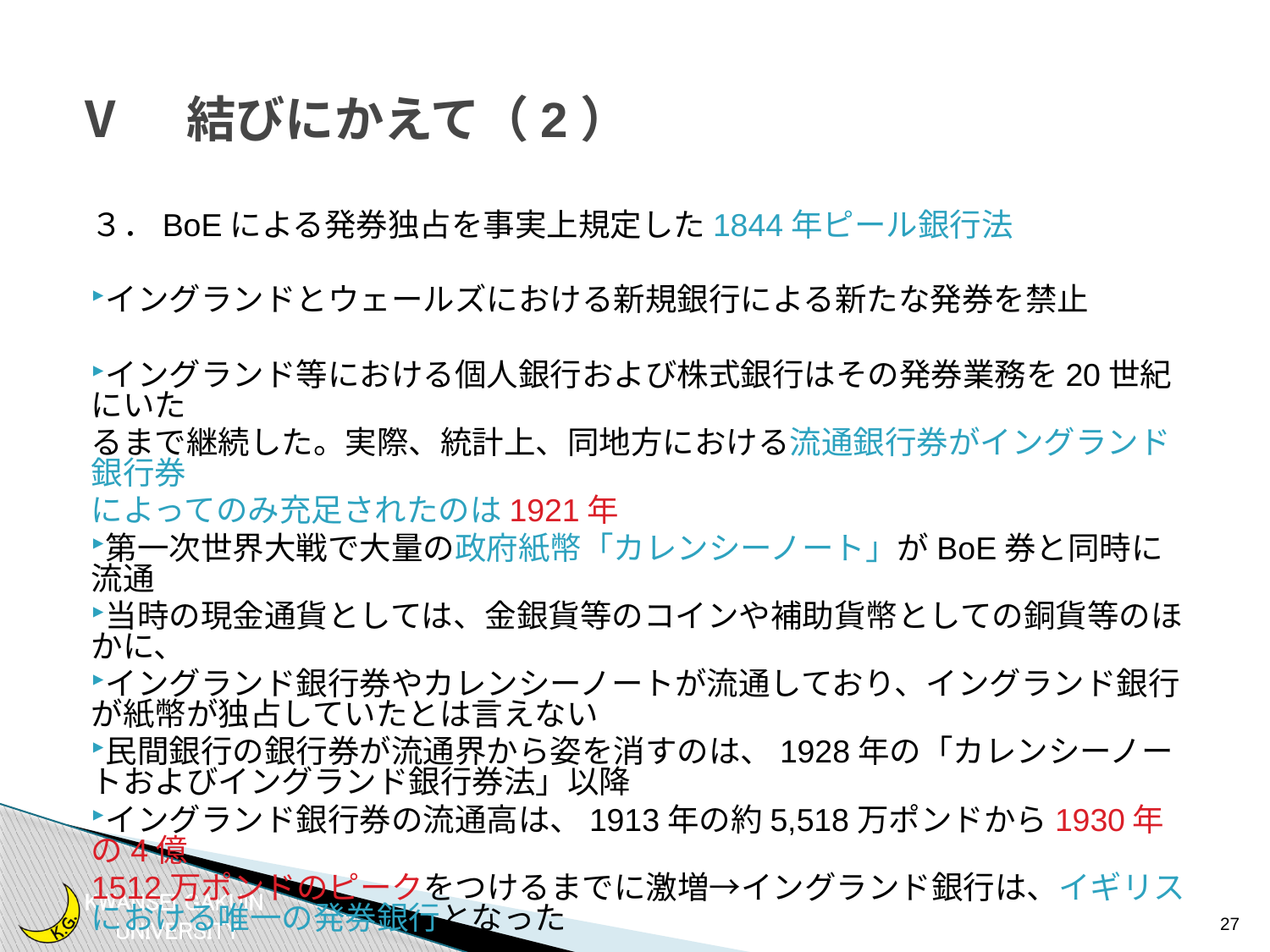

# Ⅴ　結びにかえて（2）
３．BoEによる発券独占を事実上規定した1844年ピール銀行法

イングランドとウェールズにおける新規銀行による新たな発券を禁止

イングランド等における個人銀行および株式銀行はその発券業務を20世紀にいた
るまで継続した。実際、統計上、同地方における流通銀行券がイングランド銀行券
によってのみ充足されたのは1921年
第一次世界大戦で大量の政府紙幣「カレンシーノート」がBoE券と同時に流通
当時の現金通貨としては、金銀貨等のコインや補助貨幣としての銅貨等のほかに、
イングランド銀行券やカレンシーノートが流通しており、イングランド銀行が紙幣が独占していたとは言えない
民間銀行の銀行券が流通界から姿を消すのは、1928年の「カレンシーノートおよびイングランド銀行券法」以降
イングランド銀行券の流通高は、1913年の約5,518万ポンドから1930年の4億
1512万ポンドのピークをつけるまでに激増→イングランド銀行は、イギリスにおける唯一の発券銀行となった
27